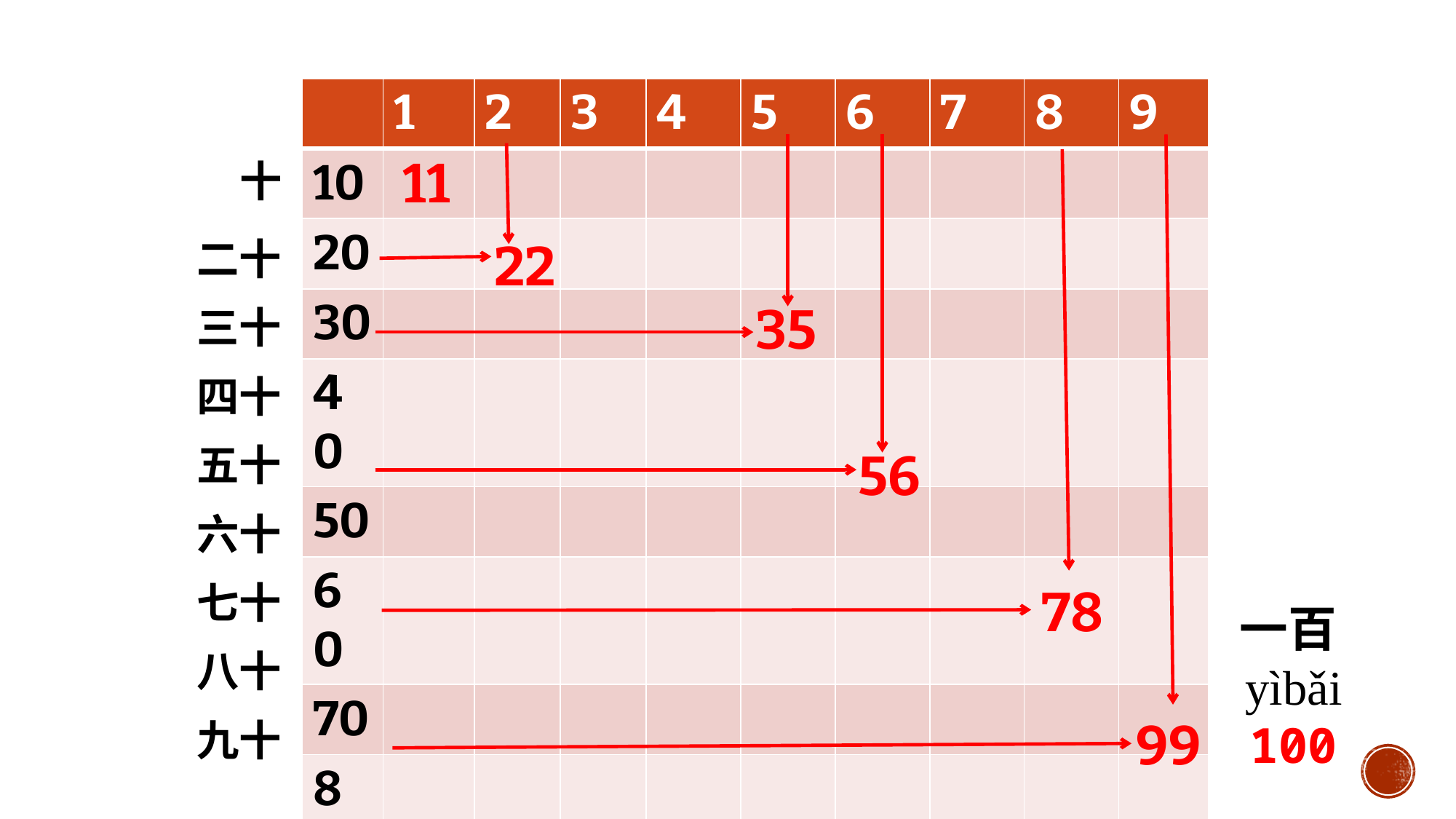

|  | 1 | 2 | 3 | 4 | 5 | 6 | 7 | 8 | 9 |
| --- | --- | --- | --- | --- | --- | --- | --- | --- | --- |
| 10 |  |  |  |  |  |  |  |  |  |
| 20 |  |  |  |  |  |  |  |  |  |
| 30 |  |  |  |  |  |  |  |  |  |
| 40 |  |  |  |  |  |  |  |  |  |
| 50 |  |  |  |  |  |  |  |  |  |
| 60 |  |  |  |  |  |  |  |  |  |
| 70 |  |  |  |  |  |  |  |  |  |
| 80 |  |  |  |  |  |  |  |  |  |
| 90 |  |  |  |  |  |  |  |  |  |
11
十
22
二十
35
三十
四十
五十
56
六十
七十
78
一百
yìbǎi
100
八十
99
九十